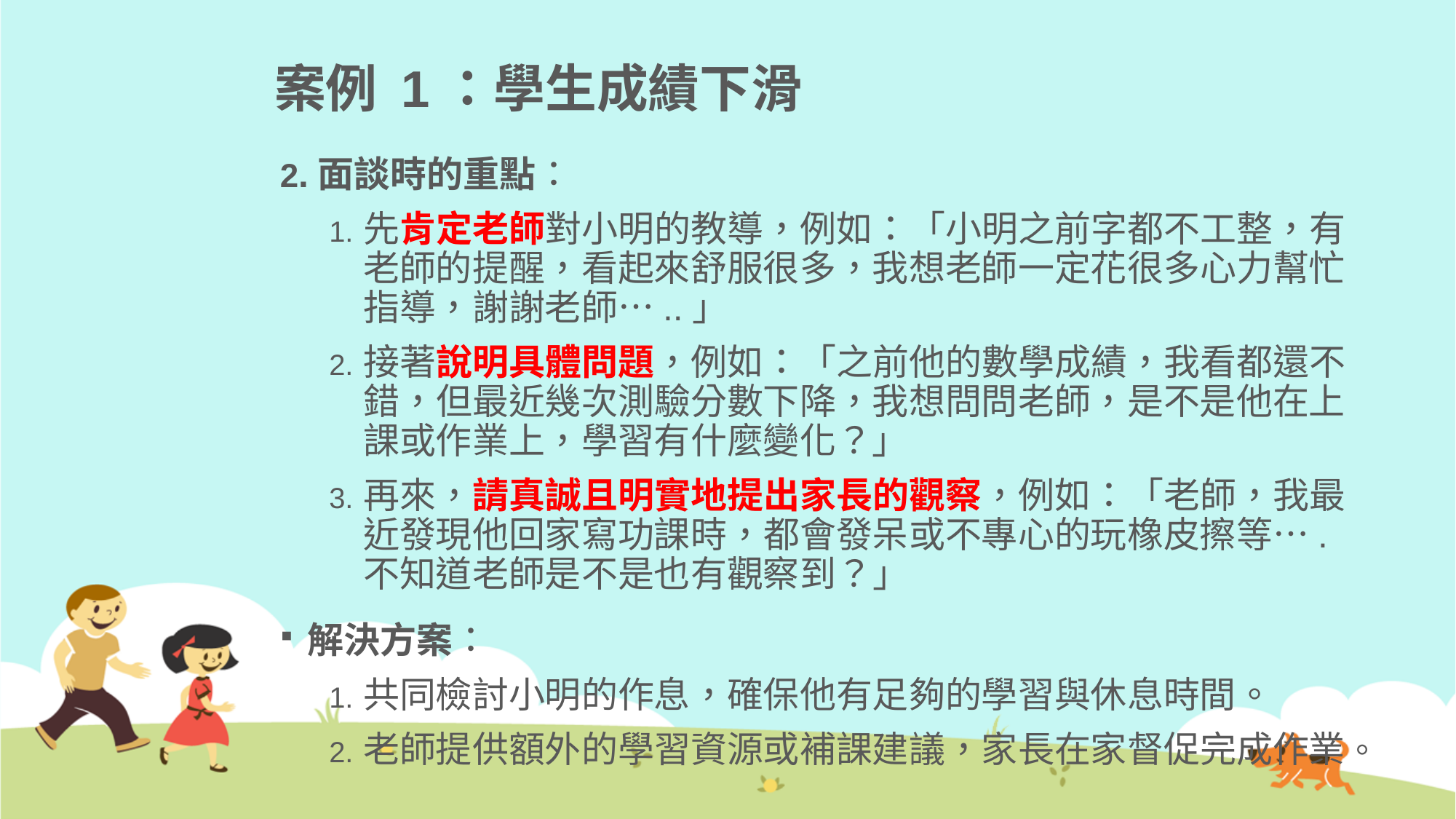

# 案例 1：學生成績下滑
2.面談時的重點：
先肯定老師對小明的教導，例如：「小明之前字都不工整，有老師的提醒，看起來舒服很多，我想老師一定花很多心力幫忙指導，謝謝老師…..」
接著說明具體問題，例如：「之前他的數學成績，我看都還不錯，但最近幾次測驗分數下降，我想問問老師，是不是他在上課或作業上，學習有什麼變化？」
再來，請真誠且明實地提出家長的觀察，例如：「老師，我最近發現他回家寫功課時，都會發呆或不專心的玩橡皮擦等….不知道老師是不是也有觀察到？」
解決方案：
共同檢討小明的作息，確保他有足夠的學習與休息時間。
老師提供額外的學習資源或補課建議，家長在家督促完成作業。